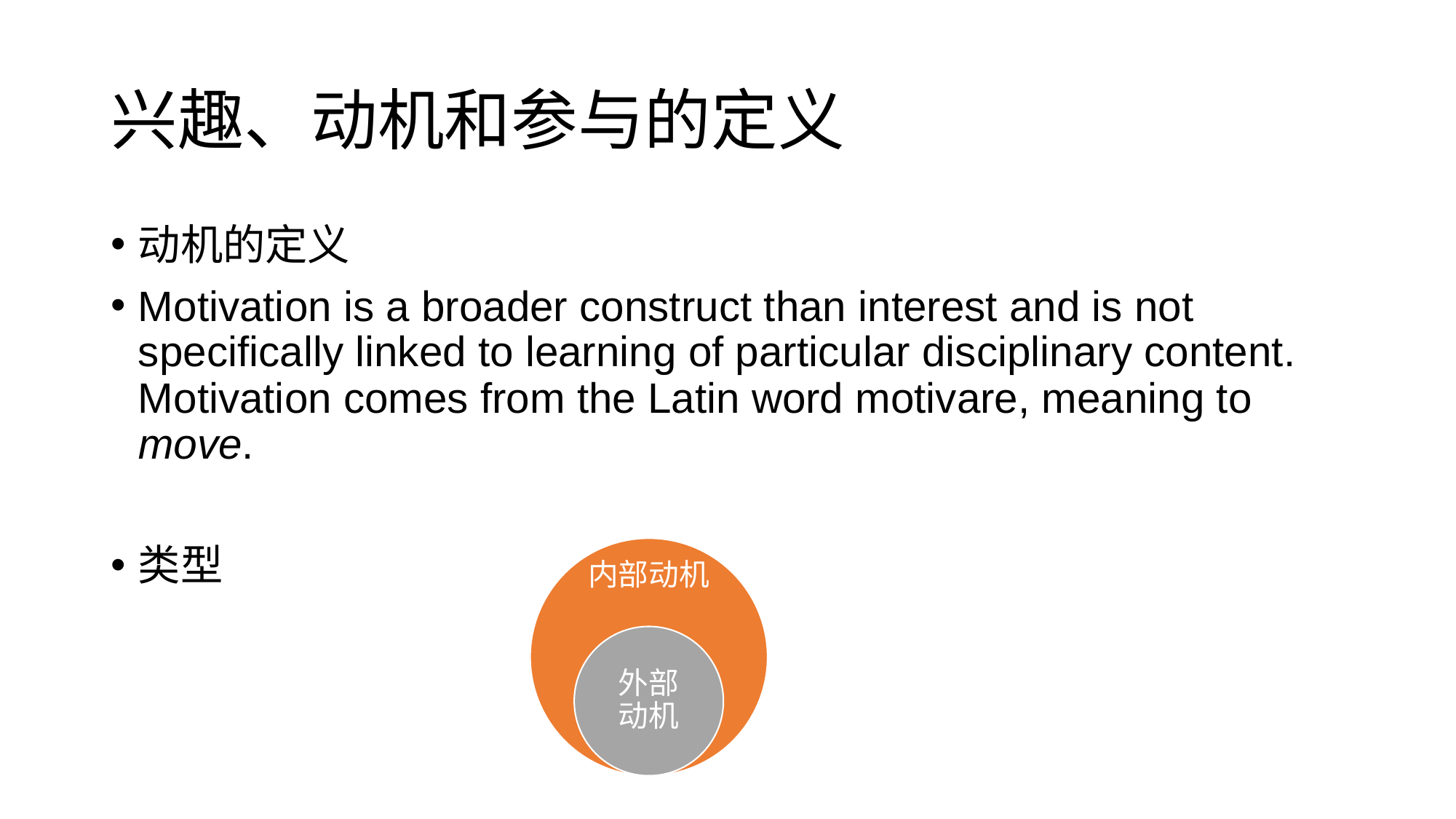

# 兴趣、动机和参与的定义
动机的定义
Motivation is a broader construct than interest and is not specifically linked to learning of particular disciplinary content. Motivation comes from the Latin word motivare, meaning to move.

类型
内部动机
外部动机